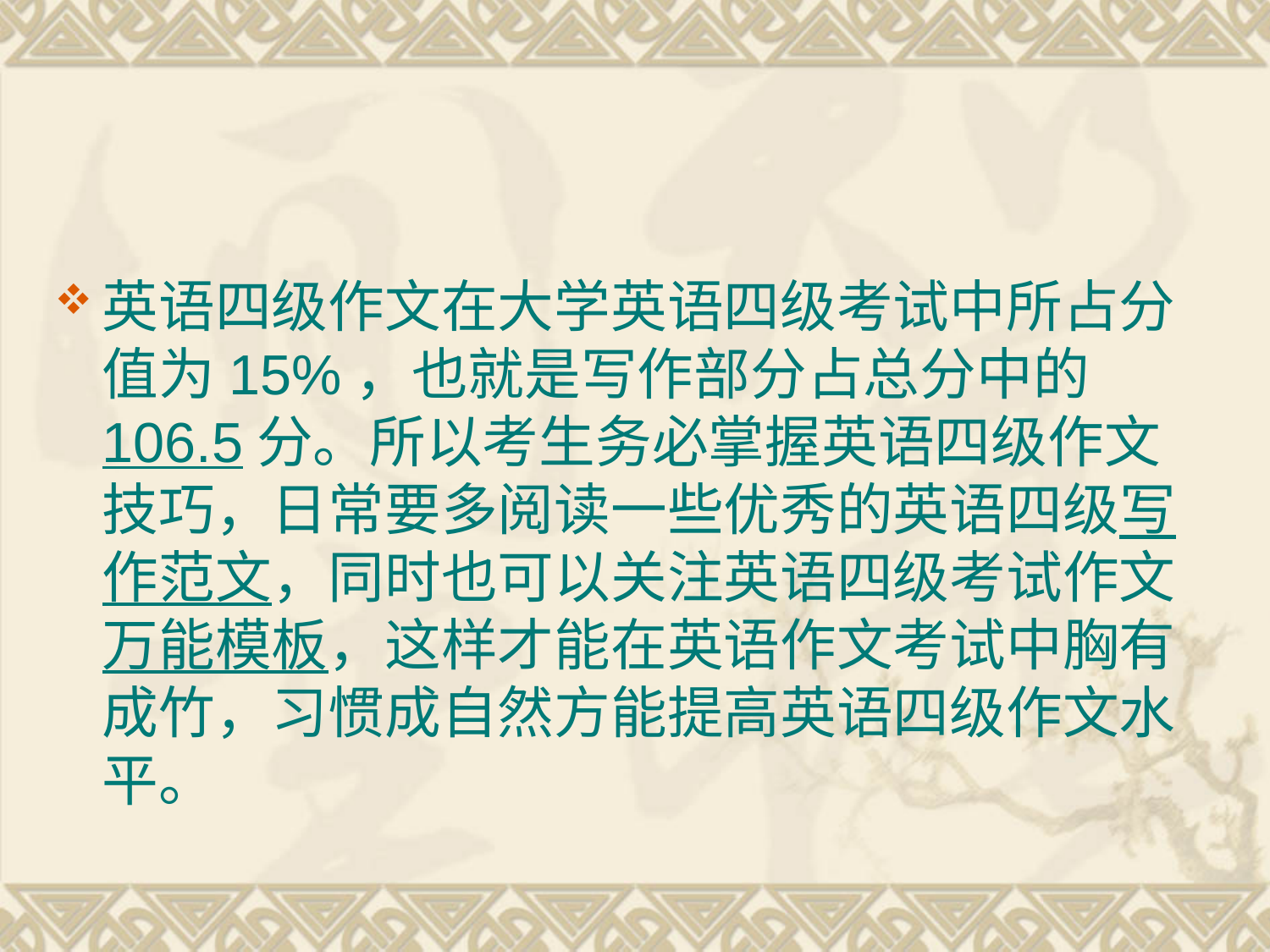

#
英语四级作文在大学英语四级考试中所占分值为15%，也就是写作部分占总分中的106.5分。所以考生务必掌握英语四级作文技巧，日常要多阅读一些优秀的英语四级写作范文，同时也可以关注英语四级考试作文万能模板，这样才能在英语作文考试中胸有成竹，习惯成自然方能提高英语四级作文水平。